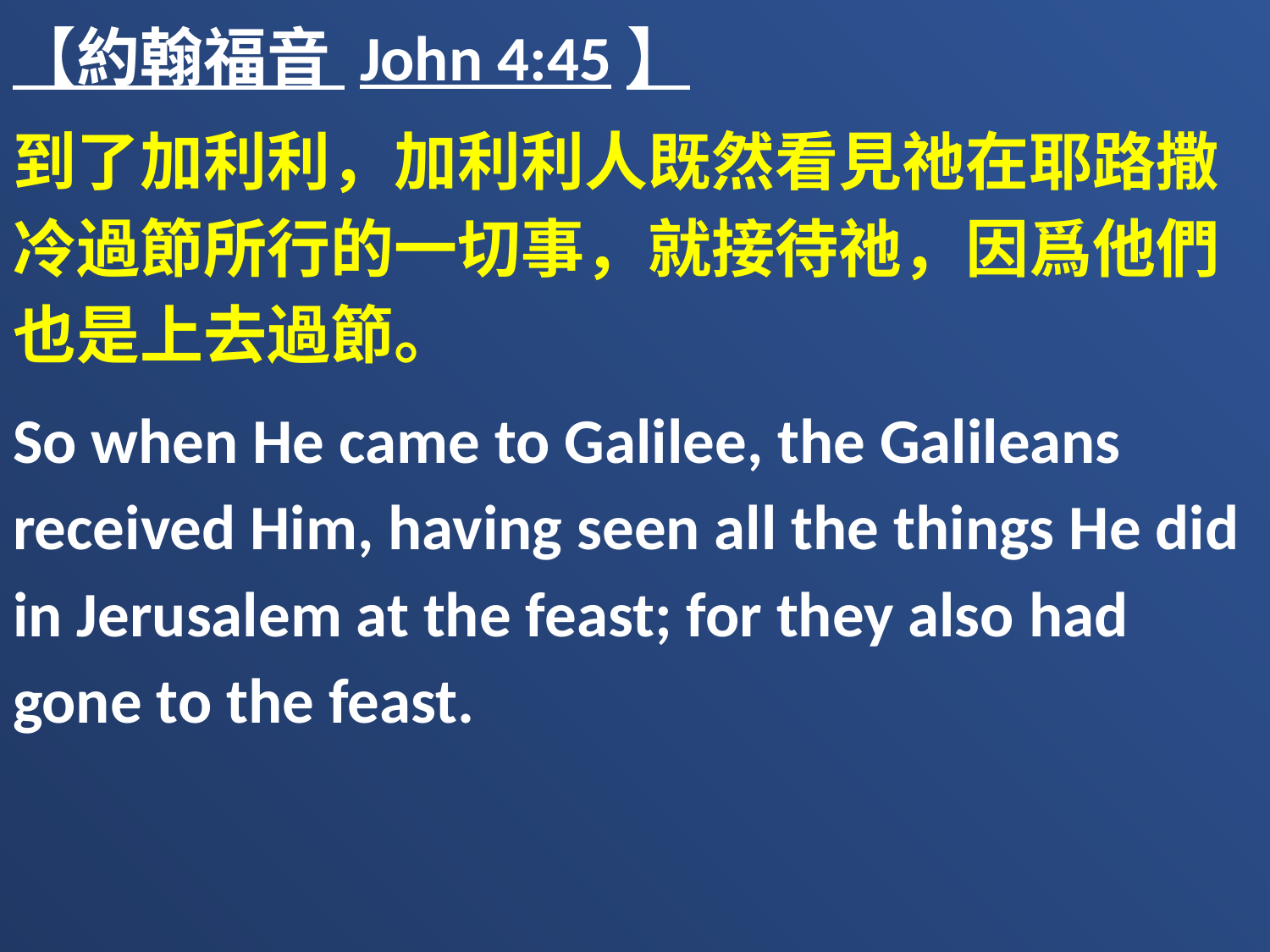

【約翰福音 John 4:45】
到了加利利，加利利人既然看見祂在耶路撒冷過節所行的一切事，就接待祂，因爲他們也是上去過節。
So when He came to Galilee, the Galileans received Him, having seen all the things He did in Jerusalem at the feast; for they also had gone to the feast.